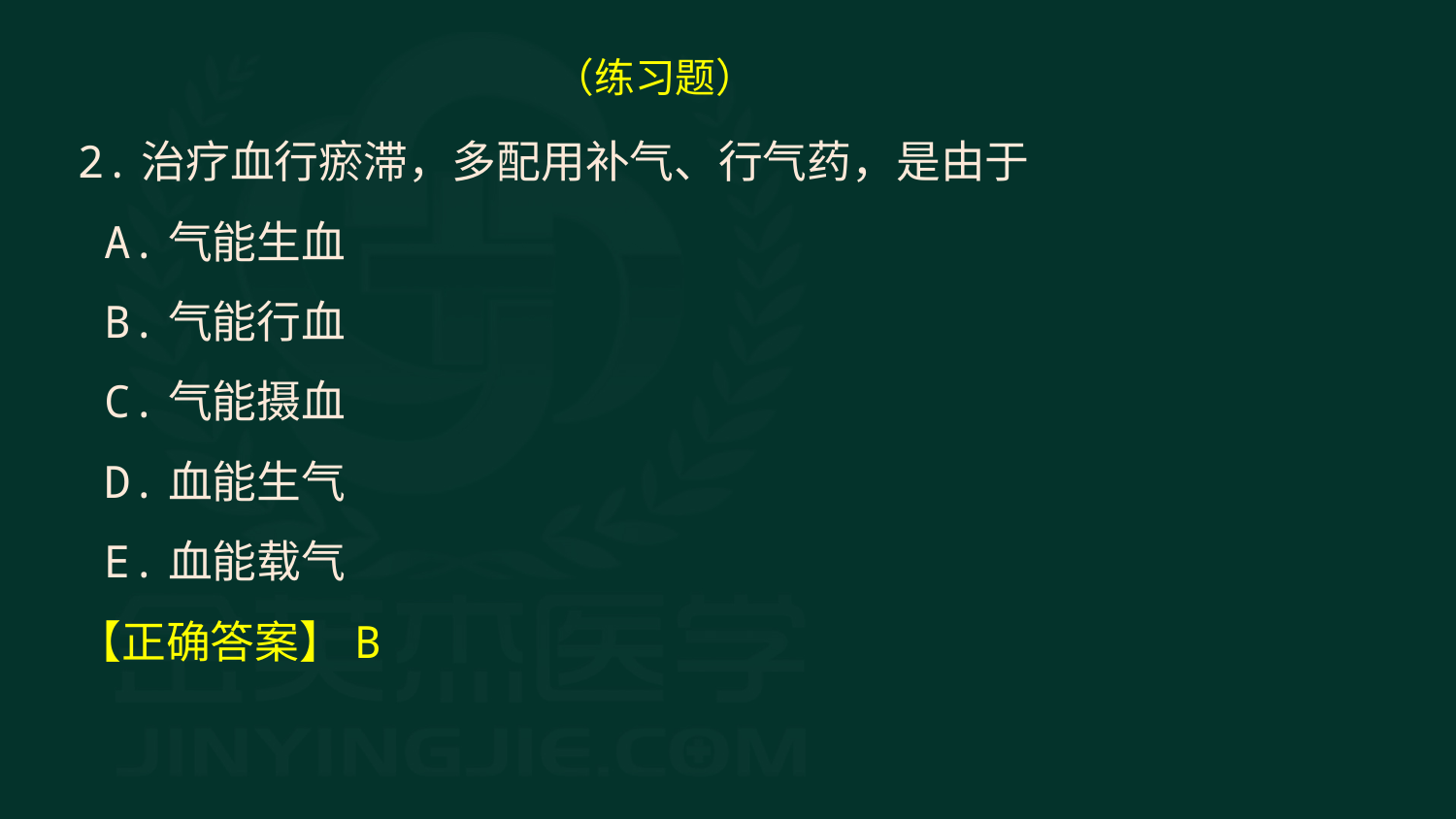

（练习题）
2.治疗血行瘀滞，多配用补气、行气药，是由于
 A.气能生血
 B.气能行血
 C.气能摄血
 D.血能生气
 E.血能载气
【正确答案】B